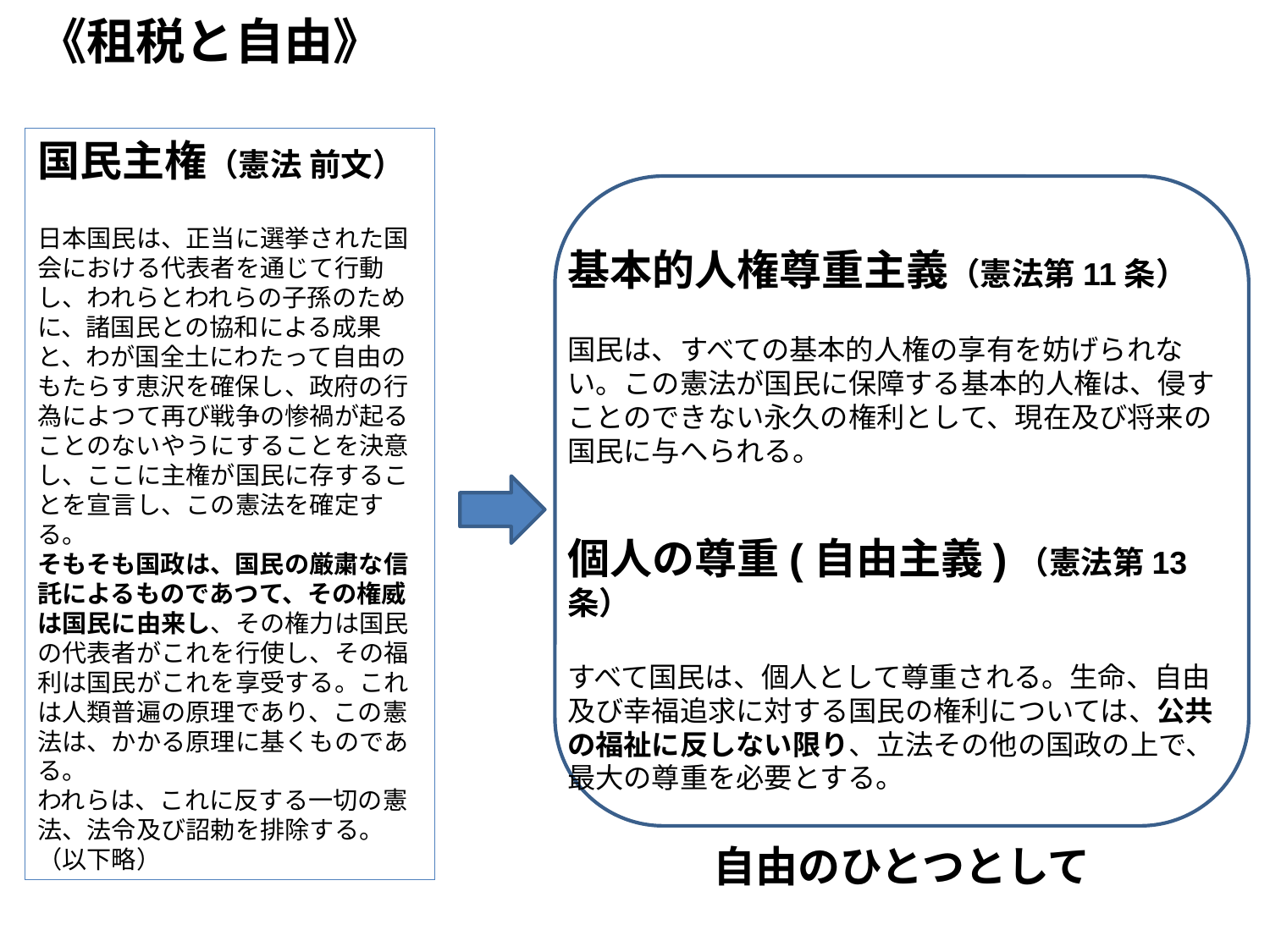

《租税と自由》
国民主権（憲法 前文）

日本国民は、正当に選挙された国会における代表者を通じて行動し、われらとわれらの子孫のために、諸国民との協和による成果と、わが国全土にわたって自由のもたらす恵沢を確保し、政府の行為によつて再び戦争の惨禍が起ることのないやうにすることを決意し、ここに主権が国民に存することを宣言し、この憲法を確定する。
そもそも国政は、国民の厳粛な信託によるものであつて、その権威は国民に由来し、その権力は国民の代表者がこれを行使し、その福利は国民がこれを享受する。これは人類普遍の原理であり、この憲法は、かかる原理に基くものである。
われらは、これに反する一切の憲法、法令及び詔勅を排除する。
（以下略）

基本的人権尊重主義（憲法第11条）

国民は、すべての基本的人権の享有を妨げられない。この憲法が国民に保障する基本的人権は、侵すことのできない永久の権利として、現在及び将来の国民に与へられる。

個人の尊重(自由主義)（憲法第13条）

すべて国民は、個人として尊重される。生命、自由及び幸福追求に対する国民の権利については、公共の福祉に反しない限り、立法その他の国政の上で、最大の尊重を必要とする。
自由のひとつとして